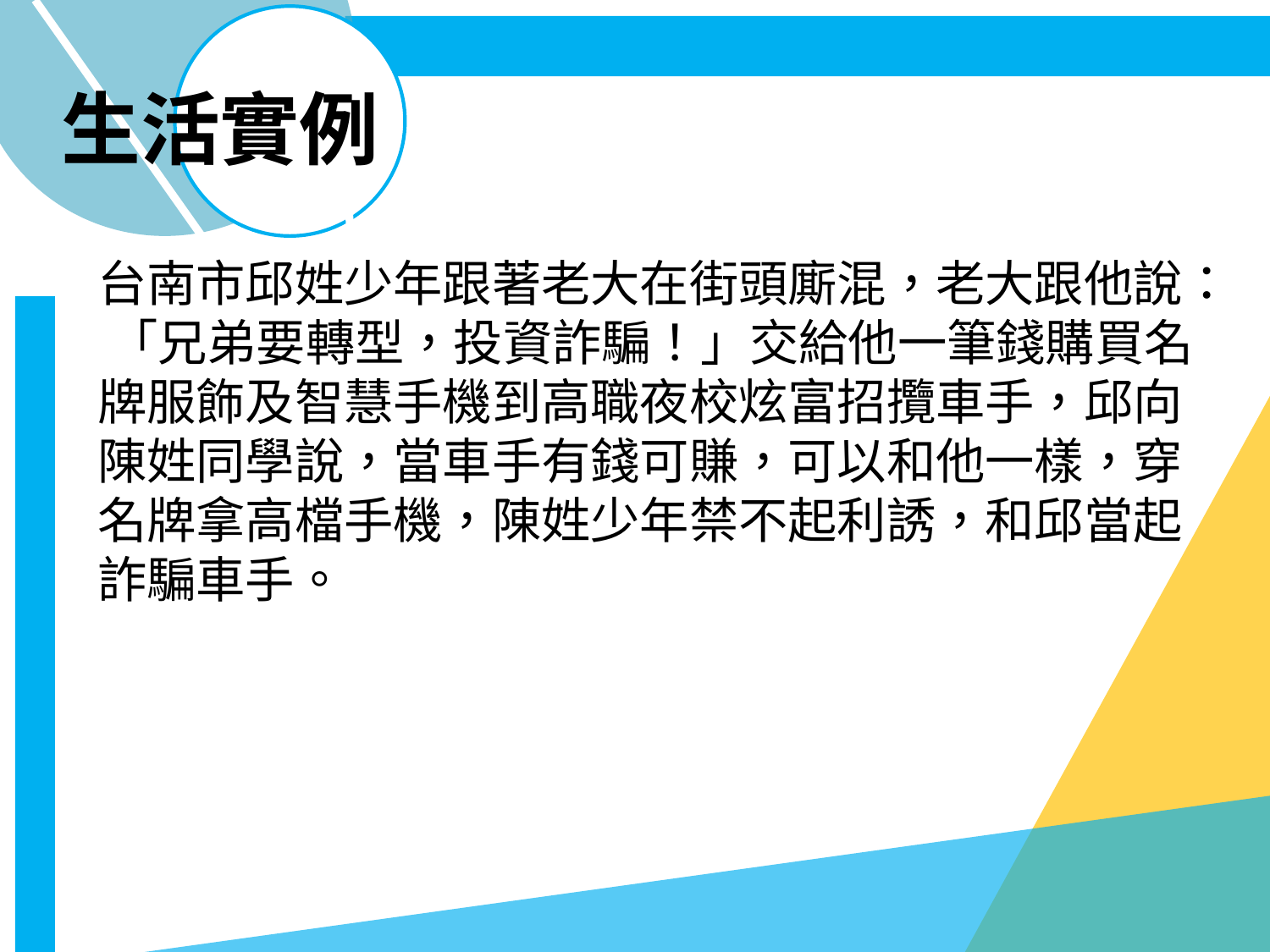

# 生活實例
台南市邱姓少年跟著老大在街頭廝混，老大跟他說： 「兄弟要轉型，投資詐騙！」交給他一筆錢購買名牌服飾及智慧手機到高職夜校炫富招攬車手，邱向陳姓同學說，當車手有錢可賺，可以和他一樣，穿名牌拿高檔手機，陳姓少年禁不起利誘，和邱當起詐騙車手。